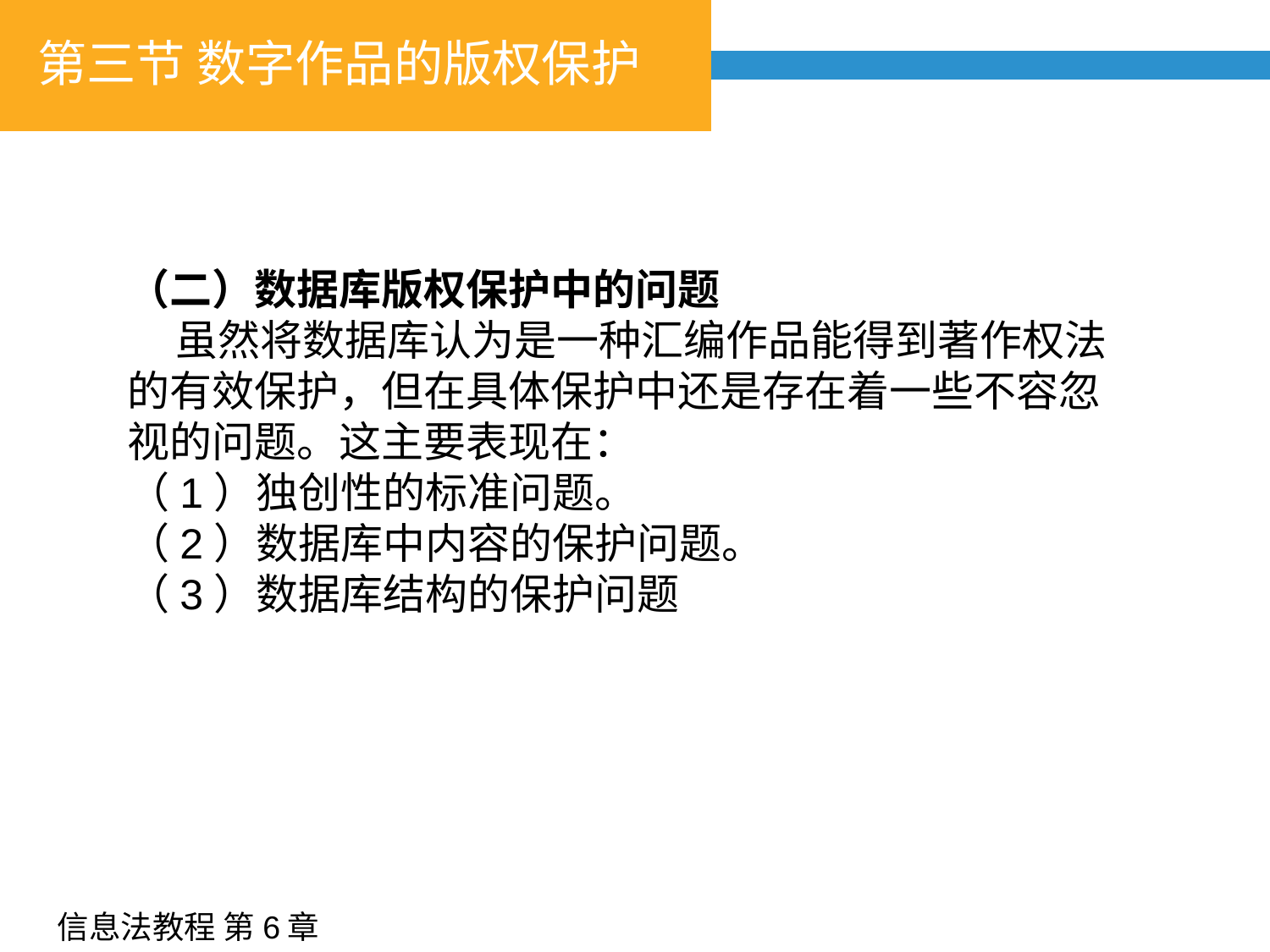

# 第三节 数字作品的版权保护

（二）数据库版权保护中的问题
    虽然将数据库认为是一种汇编作品能得到著作权法的有效保护，但在具体保护中还是存在着一些不容忽视的问题。这主要表现在：
（1）独创性的标准问题。
（2）数据库中内容的保护问题。
（3）数据库结构的保护问题
信息法教程 第6章